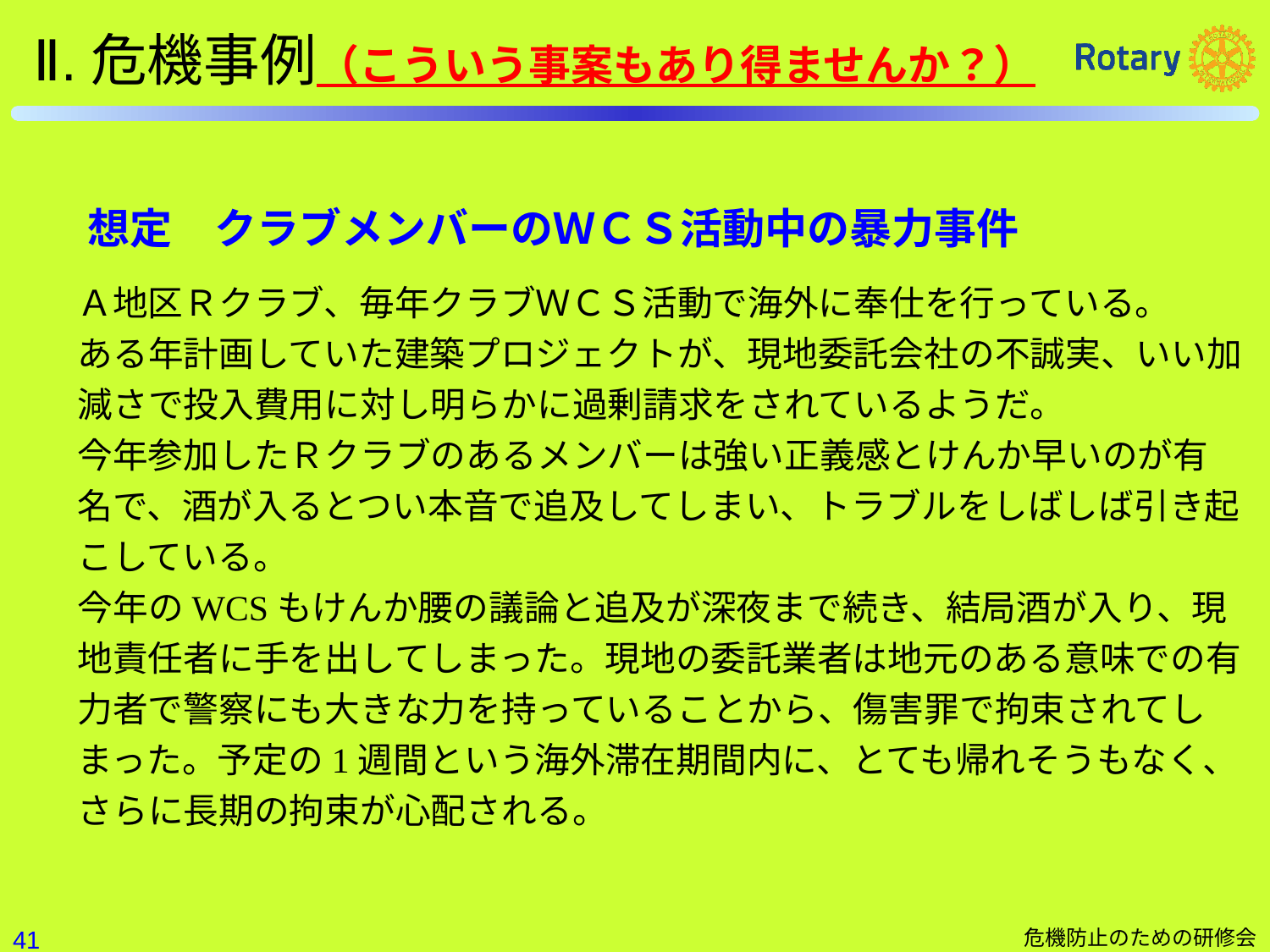

Ⅱ.危機事例（こういう事案もあり得ませんか？）
想定　クラブメンバーのＷＣＳ活動中の暴力事件
Ａ地区Ｒクラブ、毎年クラブＷＣＳ活動で海外に奉仕を行っている。
ある年計画していた建築プロジェクトが、現地委託会社の不誠実、いい加減さで投入費用に対し明らかに過剰請求をされているようだ。
今年参加したＲクラブのあるメンバーは強い正義感とけんか早いのが有名で、酒が入るとつい本音で追及してしまい、トラブルをしばしば引き起こしている。
今年のWCSもけんか腰の議論と追及が深夜まで続き、結局酒が入り、現地責任者に手を出してしまった。現地の委託業者は地元のある意味での有力者で警察にも大きな力を持っていることから、傷害罪で拘束されてしまった。予定の1週間という海外滞在期間内に、とても帰れそうもなく、さらに長期の拘束が心配される。
41
危機防止のための研修会